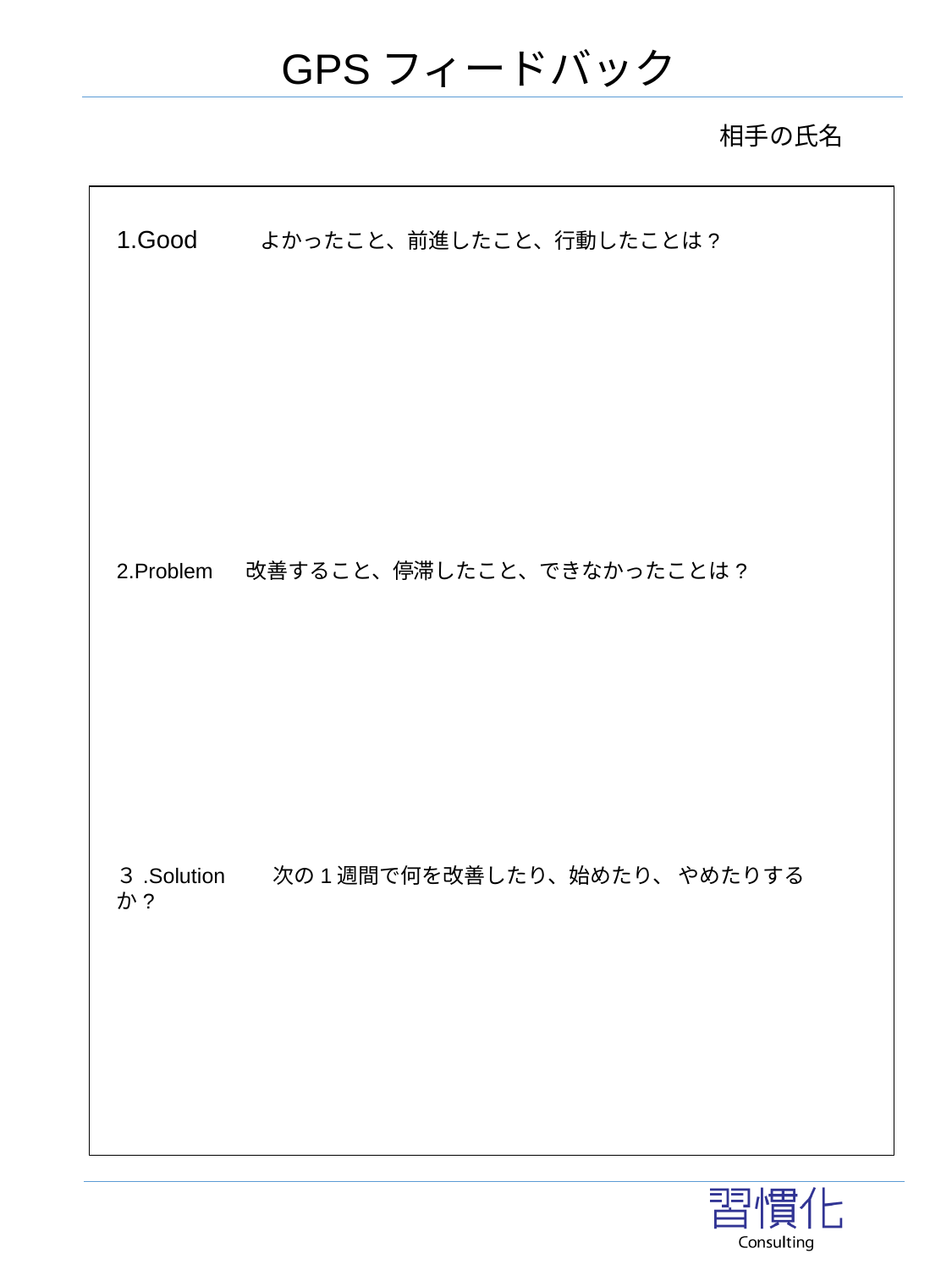

GPSフィードバック
相手の氏名

1.Good 　　よかったこと、前進したこと、行動したことは?

2.Problem 　改善すること、停滞したこと、できなかったことは?

３.Solution　　次の1週間で何を改善したり、始めたり、 やめたりするか?